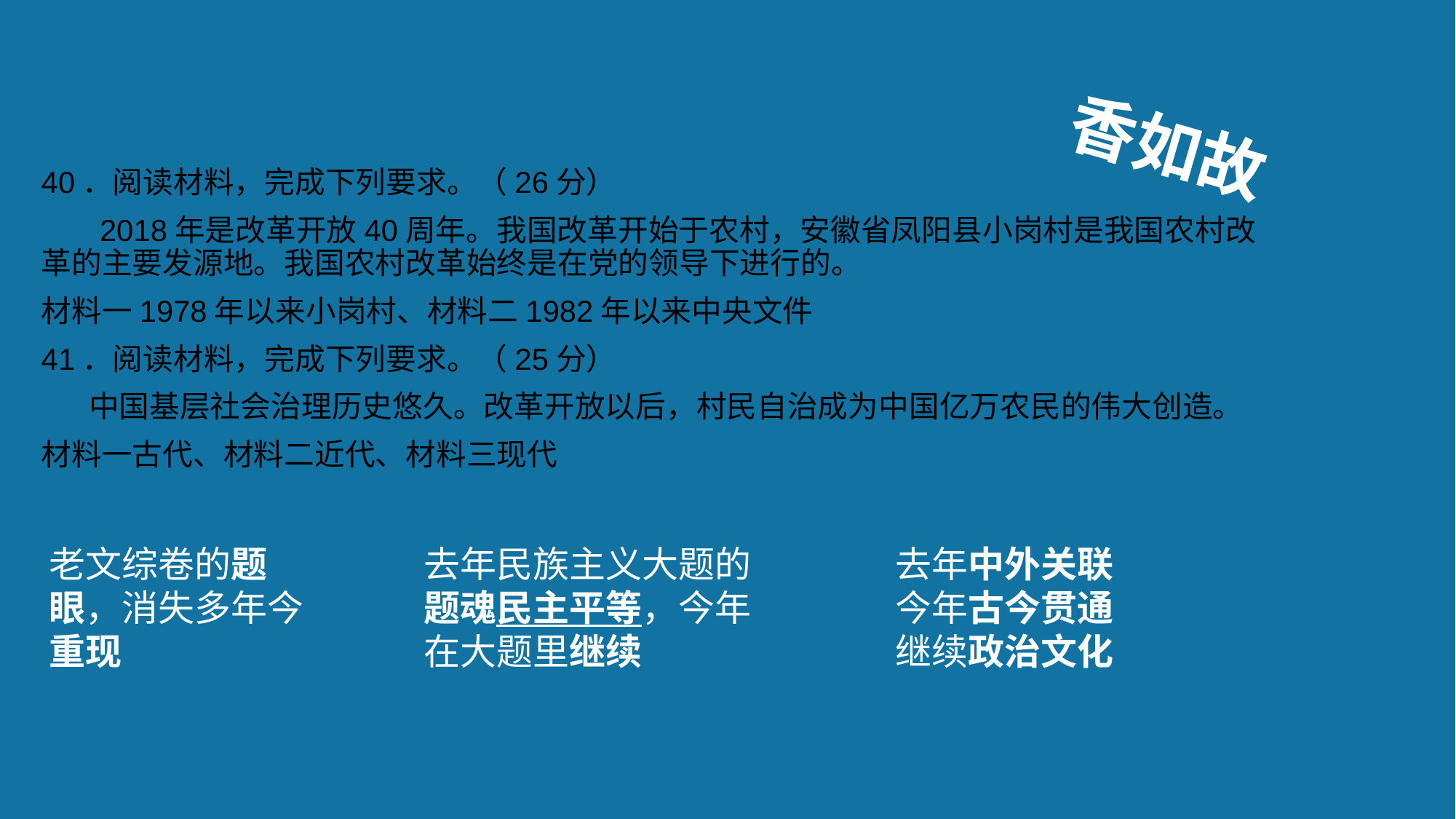

2018年全国新课标Ⅰ卷
香如故
40．阅读材料，完成下列要求。（26分）
       2018年是改革开放40周年。我国改革开始于农村，安徽省凤阳县小岗村是我国农村改革的主要发源地。我国农村改革始终是在党的领导下进行的。
材料一1978年以来小岗村、材料二1982年以来中央文件
41．阅读材料，完成下列要求。（25分）
      中国基层社会治理历史悠久。改革开放以后，村民自治成为中国亿万农民的伟大创造。
材料一古代、材料二近代、材料三现代
老文综卷的题眼，消失多年今重现
去年民族主义大题的题魂民主平等，今年在大题里继续
去年中外关联
今年古今贯通
继续政治文化